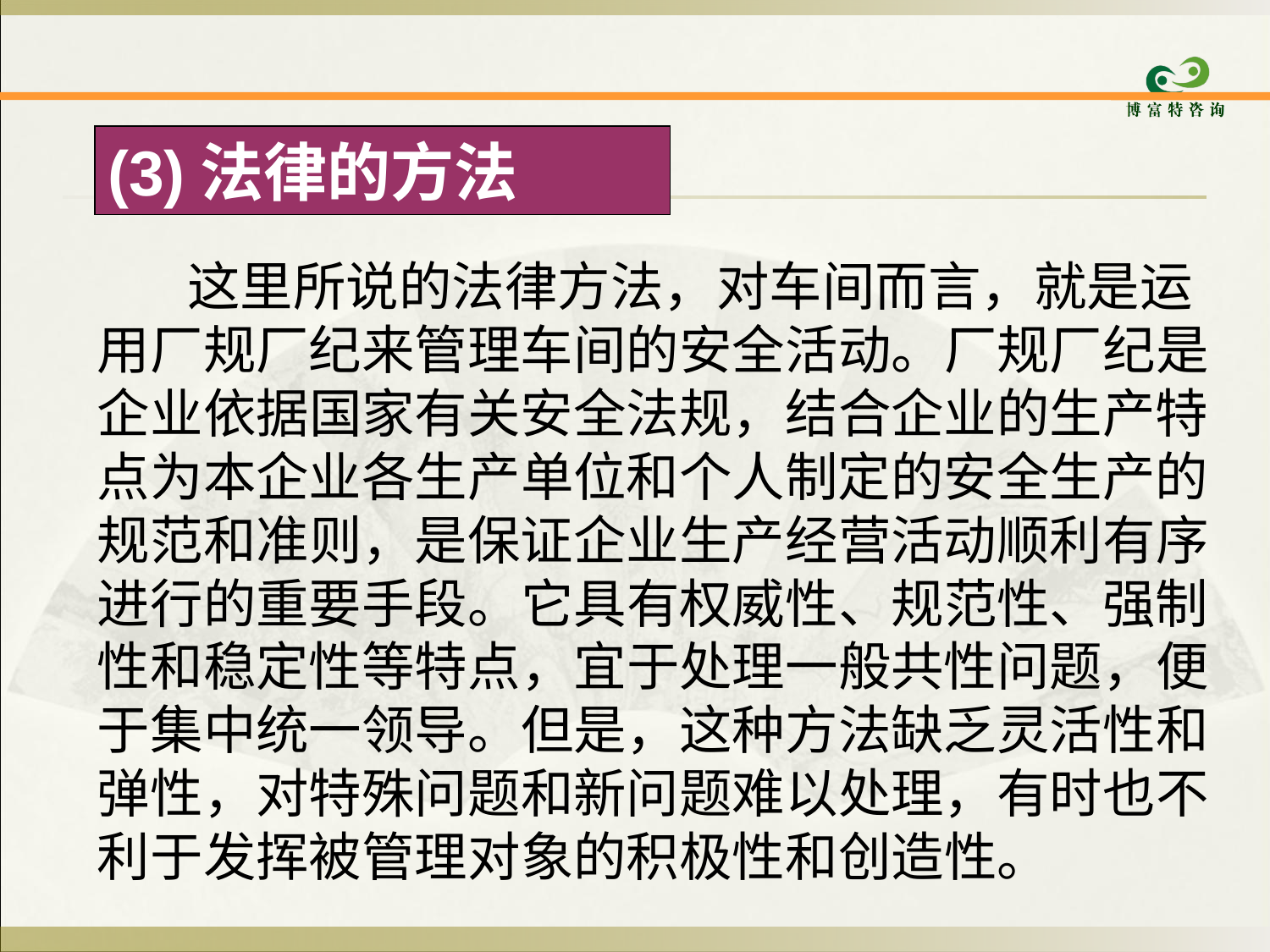

(3)法律的方法
　这里所说的法律方法，对车间而言，就是运用厂规厂纪来管理车间的安全活动。厂规厂纪是企业依据国家有关安全法规，结合企业的生产特点为本企业各生产单位和个人制定的安全生产的规范和准则，是保证企业生产经营活动顺利有序进行的重要手段。它具有权威性、规范性、强制性和稳定性等特点，宜于处理一般共性问题，便于集中统一领导。但是，这种方法缺乏灵活性和弹性，对特殊问题和新问题难以处理，有时也不利于发挥被管理对象的积极性和创造性。
47